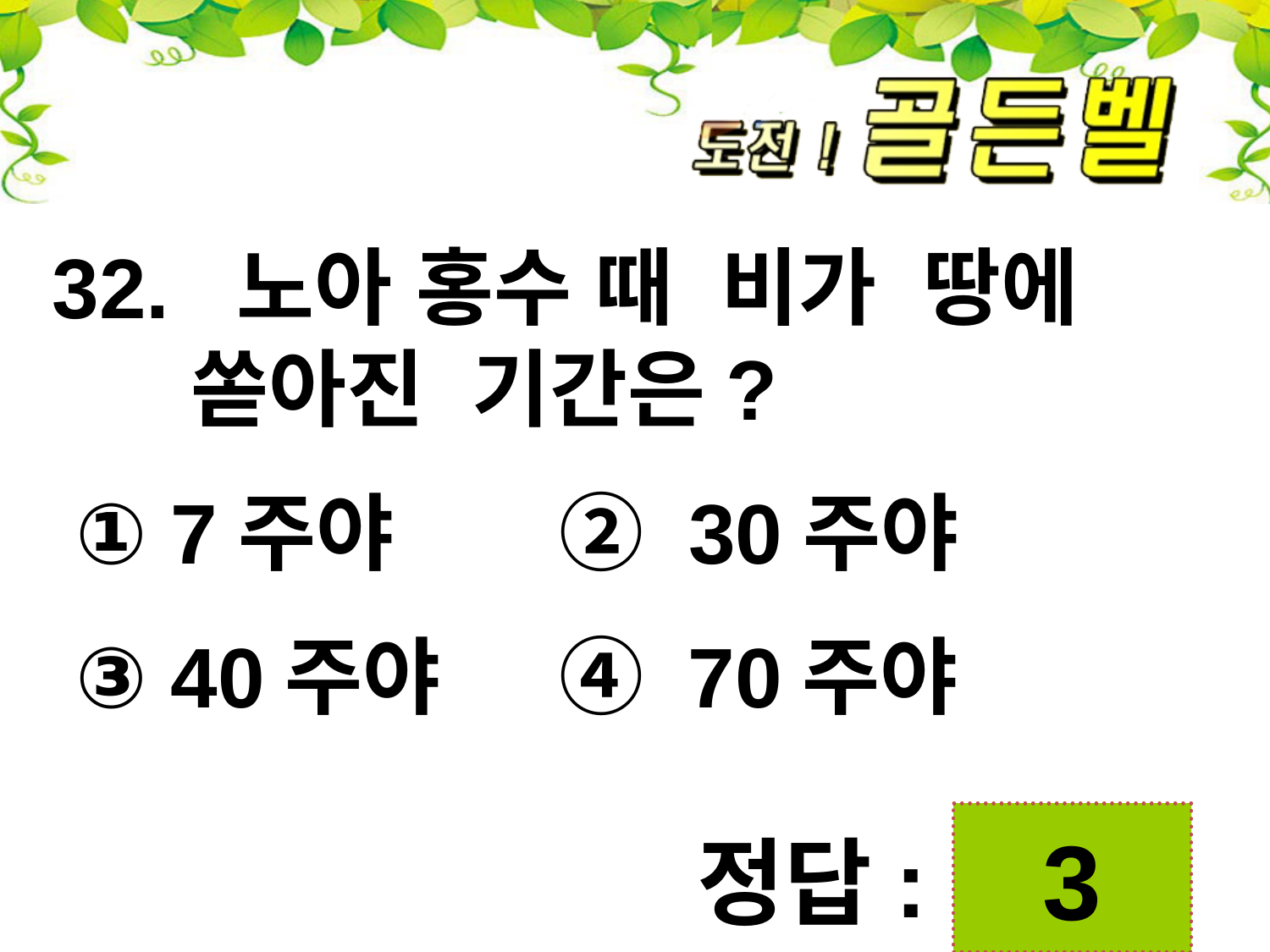

32.  노아 홍수 때  비가  땅에
     쏟아진  기간은?
 ① 7주야       ② 30주야
 ③ 40주야     ④ 70주야
첨성대
3
정답: